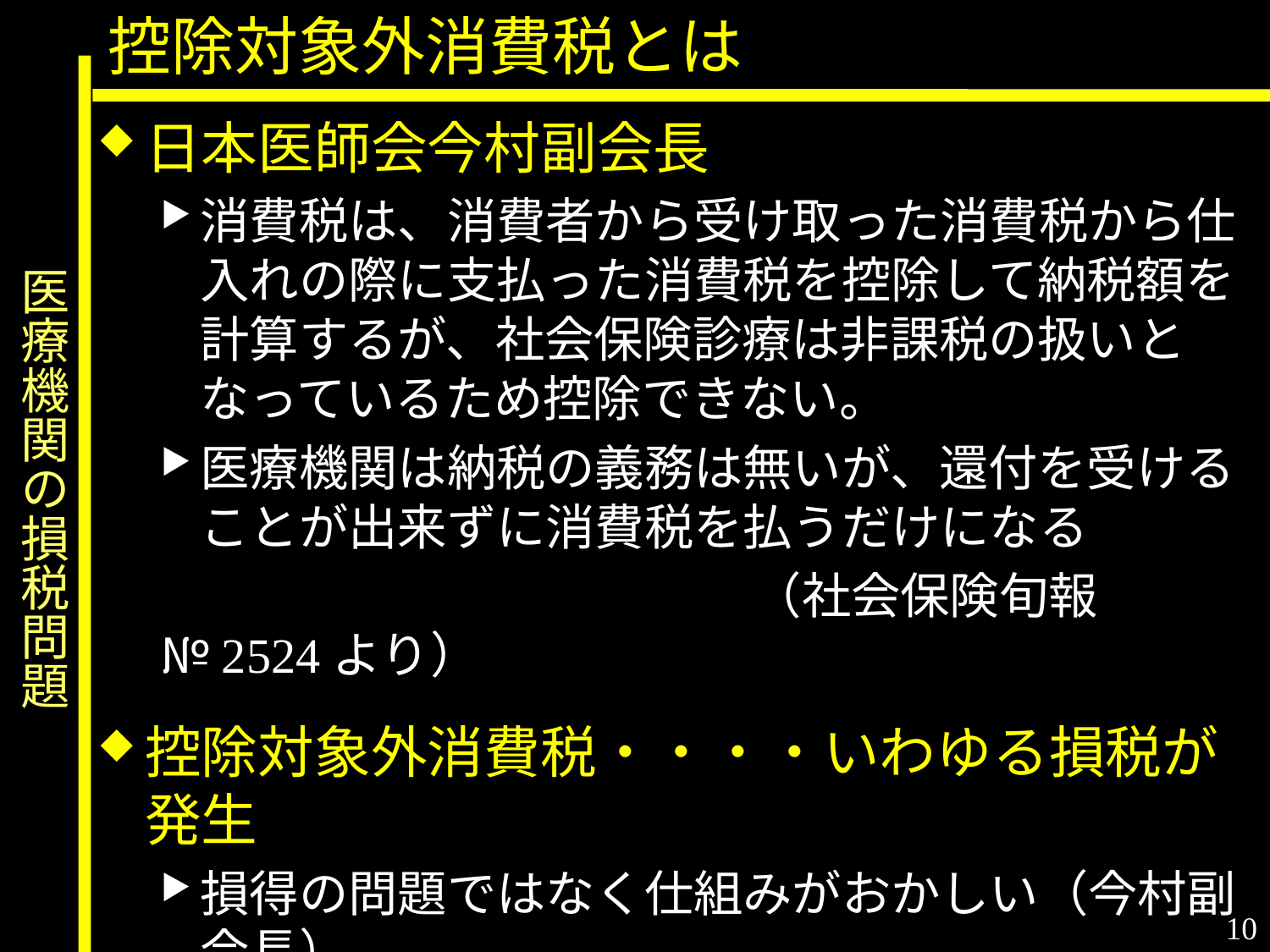

控除対象外消費税とは

日本医師会今村副会長
消費税は、消費者から受け取った消費税から仕入れの際に支払った消費税を控除して納税額を計算するが、社会保険診療は非課税の扱いとなっているため控除できない。
医療機関は納税の義務は無いが、還付を受けることが出来ずに消費税を払うだけになる
　　　　　　　　　　　　（社会保険旬報№2524より）

控除対象外消費税・・・・いわゆる損税が発生
損得の問題ではなく仕組みがおかしい（今村副会長）
納入業者に無理な値引き交渉はしない

# 医療機関の損税問題
10